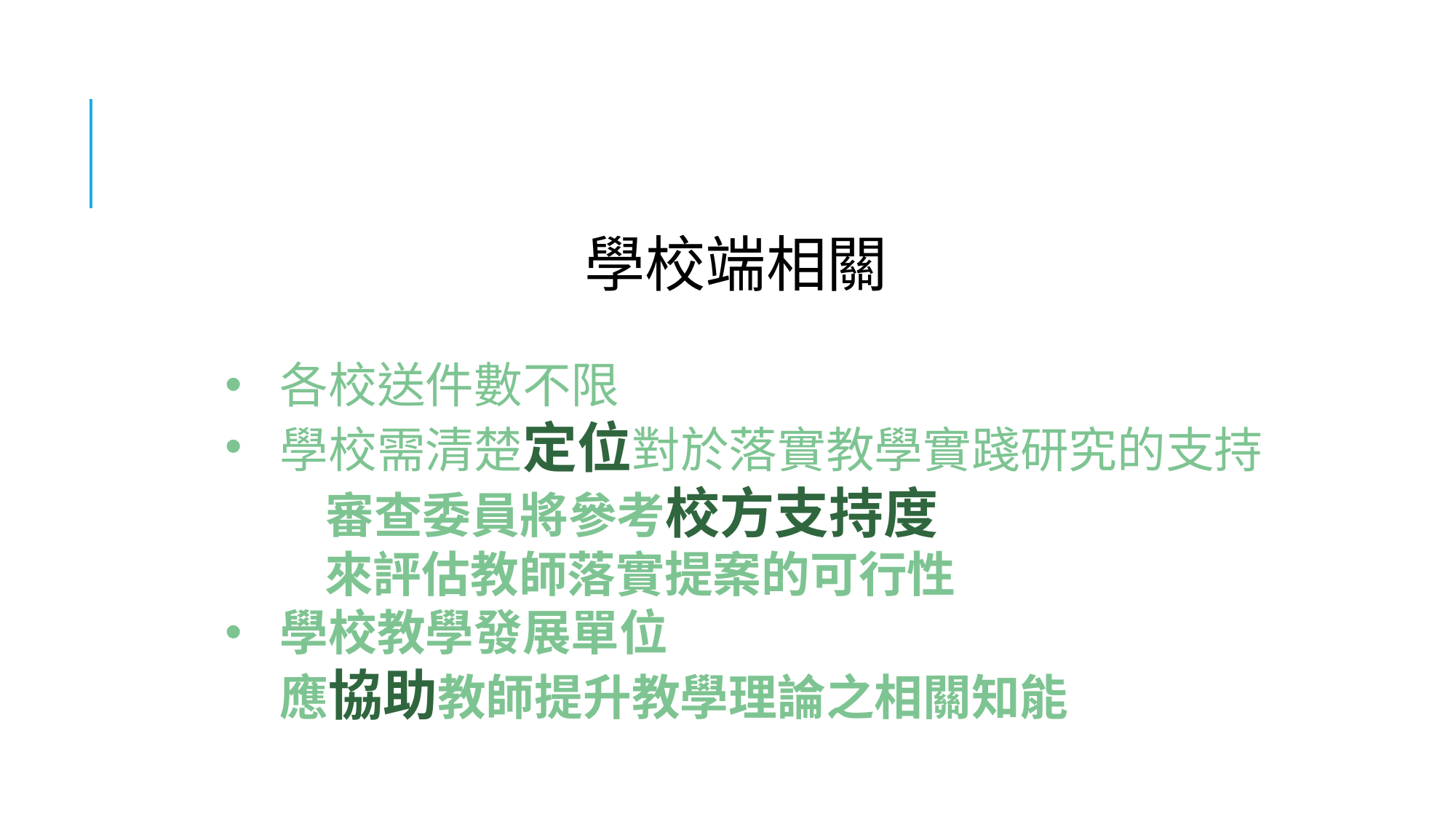

學校端相關
各校送件數不限
學校需清楚定位對於落實教學實踐研究的支持
        審查委員將參考校方支持度
         來評估教師落實提案的可行性
學校教學發展單位
應協助教師提升教學理論之相關知能